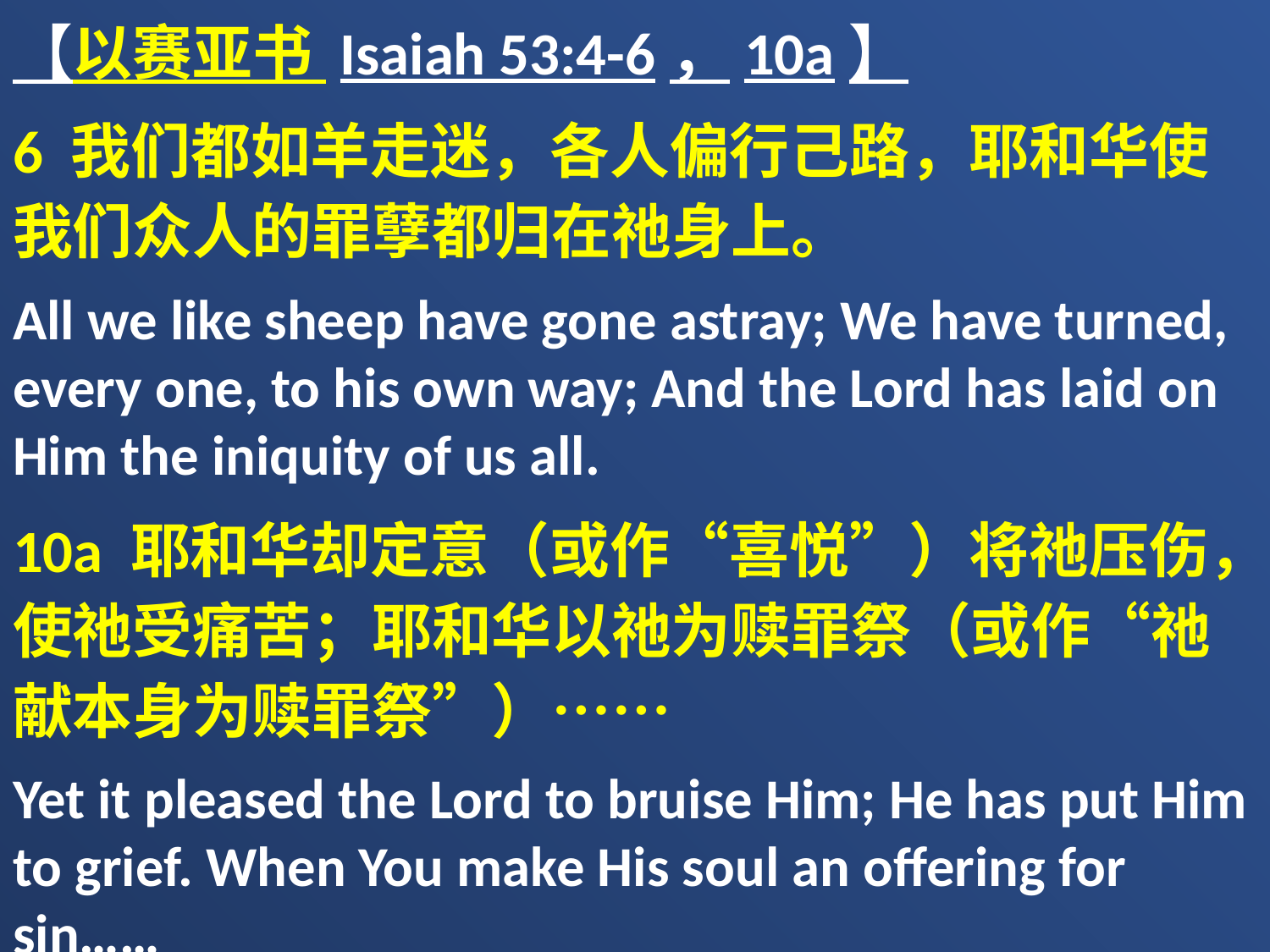

【以赛亚书 Isaiah 53:4-6，10a】
6 我们都如羊走迷，各人偏行己路，耶和华使我们众人的罪孽都归在祂身上。
All we like sheep have gone astray; We have turned, every one, to his own way; And the Lord has laid on Him the iniquity of us all.
10a 耶和华却定意（或作“喜悦”）将祂压伤，使祂受痛苦；耶和华以祂为赎罪祭（或作“祂献本身为赎罪祭”）……
Yet it pleased the Lord to bruise Him; He has put Him to grief. When You make His soul an offering for sin……